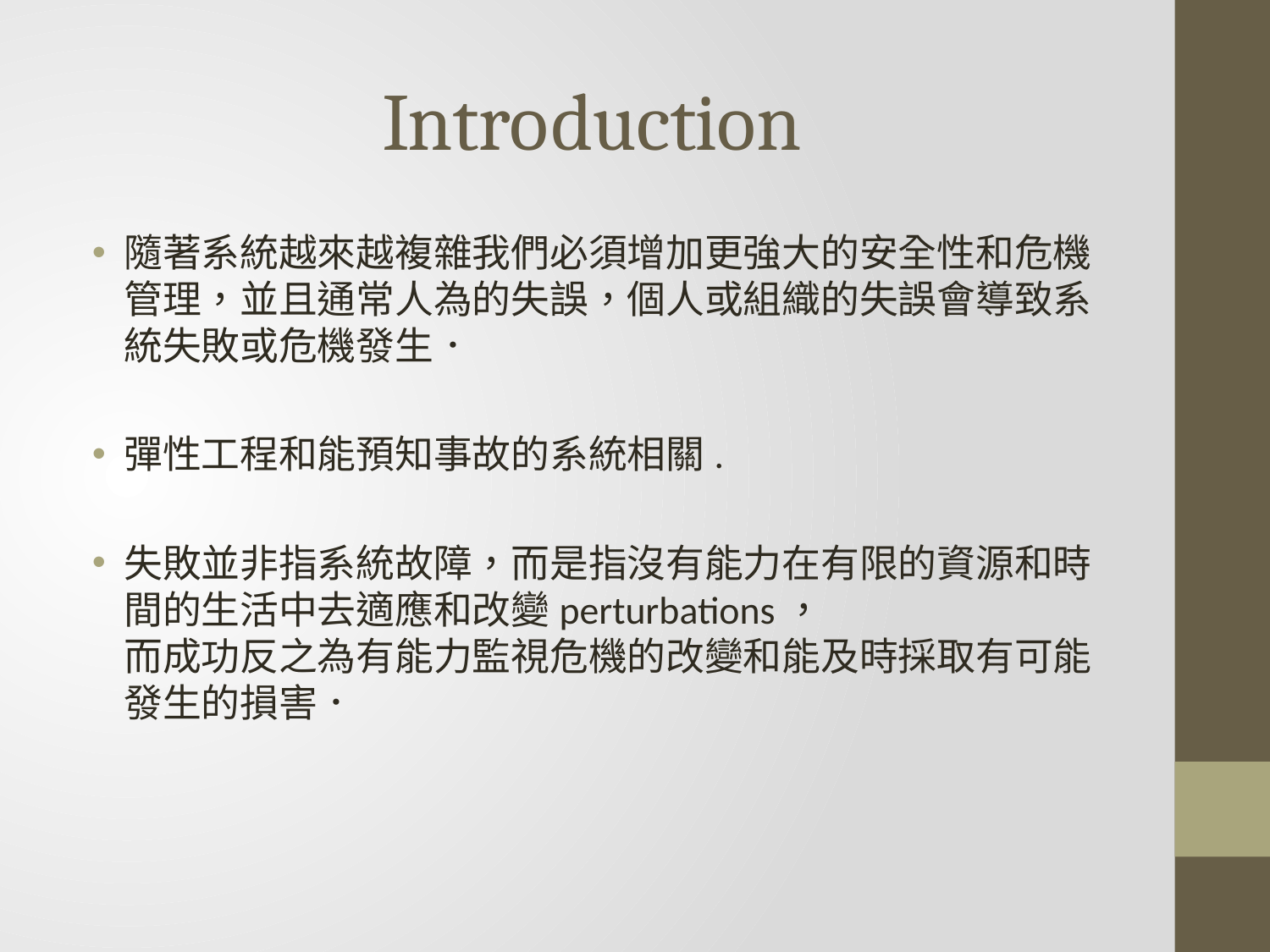

# Introduction
隨著系統越來越複雜我們必須增加更強大的安全性和危機管理，並且通常人為的失誤，個人或組織的失誤會導致系統失敗或危機發生．

彈性工程和能預知事故的系統相關.

失敗並非指系統故障，而是指沒有能力在有限的資源和時間的生活中去適應和改變perturbations，
而成功反之為有能力監視危機的改變和能及時採取有可能發生的損害．